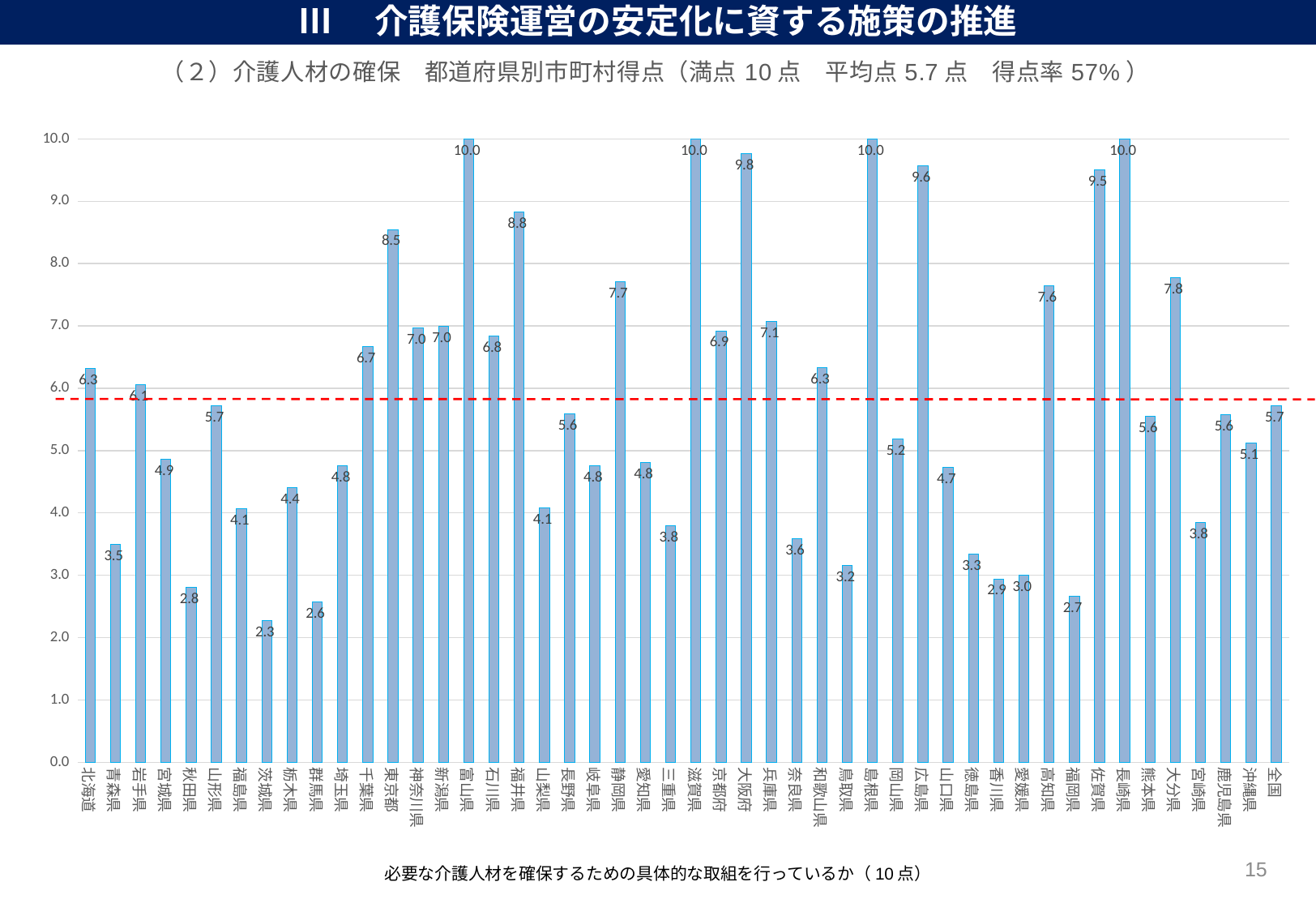

Ⅲ　介護保険運営の安定化に資する施策の推進

### Chart: （２）介護人材の確保　都道府県別市町村得点（満点10点　平均点5.7点　得点率57%）

| Category |  |
|---|---|
| 北海道 | 6.312849162011173 |
| 青森県 | 3.5 |
| 岩手県 | 6.0606060606060606 |
| 宮城県 | 4.857142857142857 |
| 秋田県 | 2.8 |
| 山形県 | 5.714285714285714 |
| 福島県 | 4.067796610169491 |
| 茨城県 | 2.272727272727273 |
| 栃木県 | 4.4 |
| 群馬県 | 2.5714285714285716 |
| 埼玉県 | 4.761904761904762 |
| 千葉県 | 6.666666666666667 |
| 東京都 | 8.548387096774194 |
| 神奈川県 | 6.96969696969697 |
| 新潟県 | 7.0 |
| 富山県 | 10.0 |
| 石川県 | 6.842105263157895 |
| 福井県 | 8.823529411764707 |
| 山梨県 | 4.074074074074074 |
| 長野県 | 5.584415584415584 |
| 岐阜県 | 4.761904761904762 |
| 静岡県 | 7.714285714285714 |
| 愛知県 | 4.814814814814815 |
| 三重県 | 3.793103448275862 |
| 滋賀県 | 10.0 |
| 京都府 | 6.923076923076923 |
| 大阪府 | 9.767441860465116 |
| 兵庫県 | 7.073170731707317 |
| 奈良県 | 3.58974358974359 |
| 和歌山県 | 6.333333333333333 |
| 鳥取県 | 3.1578947368421053 |
| 島根県 | 10.0 |
| 岡山県 | 5.185185185185185 |
| 広島県 | 9.565217391304348 |
| 山口県 | 4.7368421052631575 |
| 徳島県 | 3.3333333333333335 |
| 香川県 | 2.9411764705882355 |
| 愛媛県 | 3.0 |
| 高知県 | 7.647058823529412 |
| 福岡県 | 2.6666666666666665 |
| 佐賀県 | 9.5 |
| 長崎県 | 10.0 |
| 熊本県 | 5.555555555555555 |
| 大分県 | 7.777777777777778 |
| 宮崎県 | 3.8461538461538463 |
| 鹿児島県 | 5.5813953488372094 |
| 沖縄県 | 5.121951219512195 |
| 全国 | 5.715106260769673 |
15
必要な介護人材を確保するための具体的な取組を行っているか（10点）